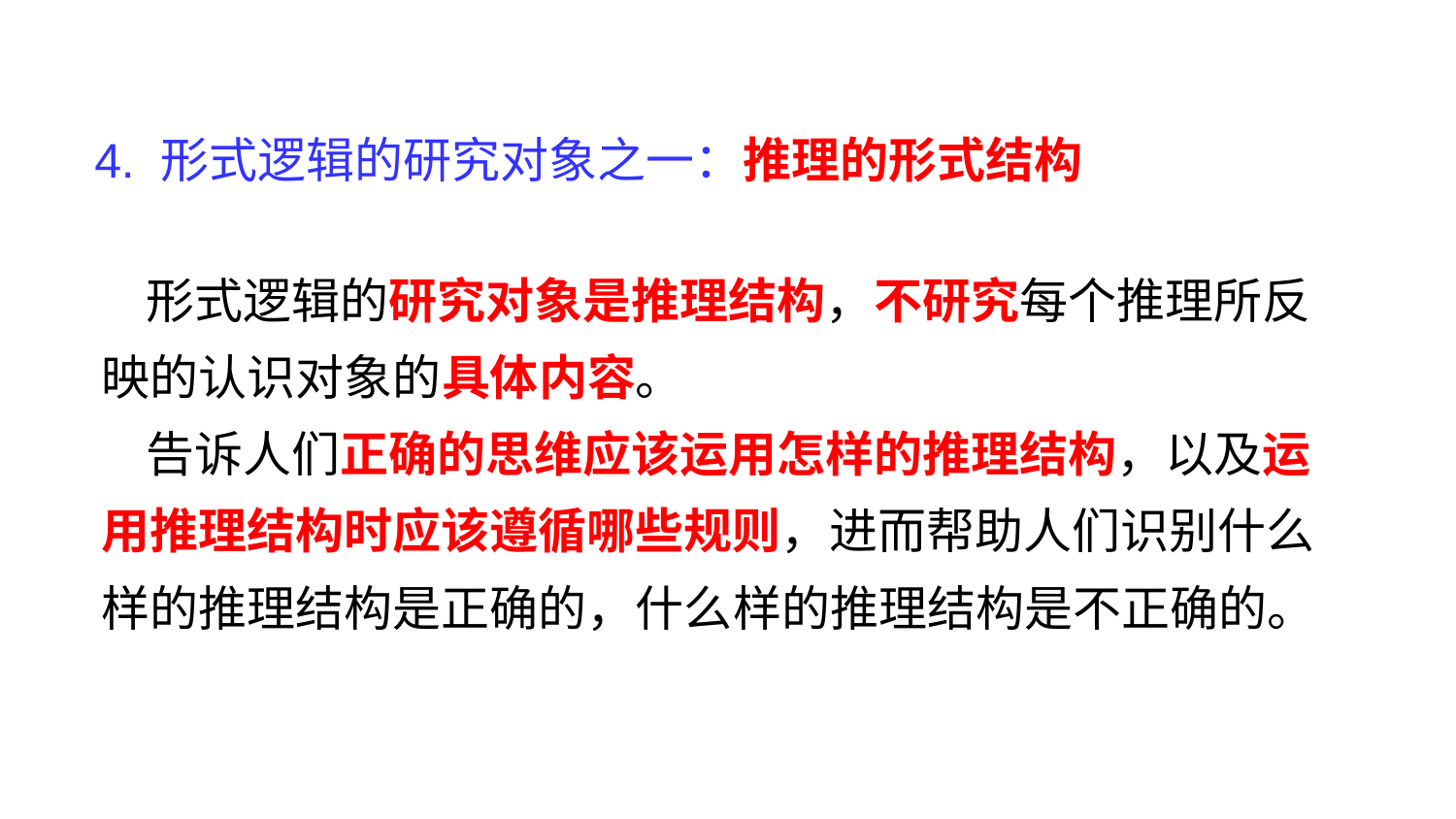

4. 形式逻辑的研究对象之一：推理的形式结构
   形式逻辑的研究对象是推理结构，不研究每个推理所反映的认识对象的具体内容。
   告诉人们正确的思维应该运用怎样的推理结构，以及运用推理结构时应该遵循哪些规则，进而帮助人们识别什么样的推理结构是正确的，什么样的推理结构是不正确的。